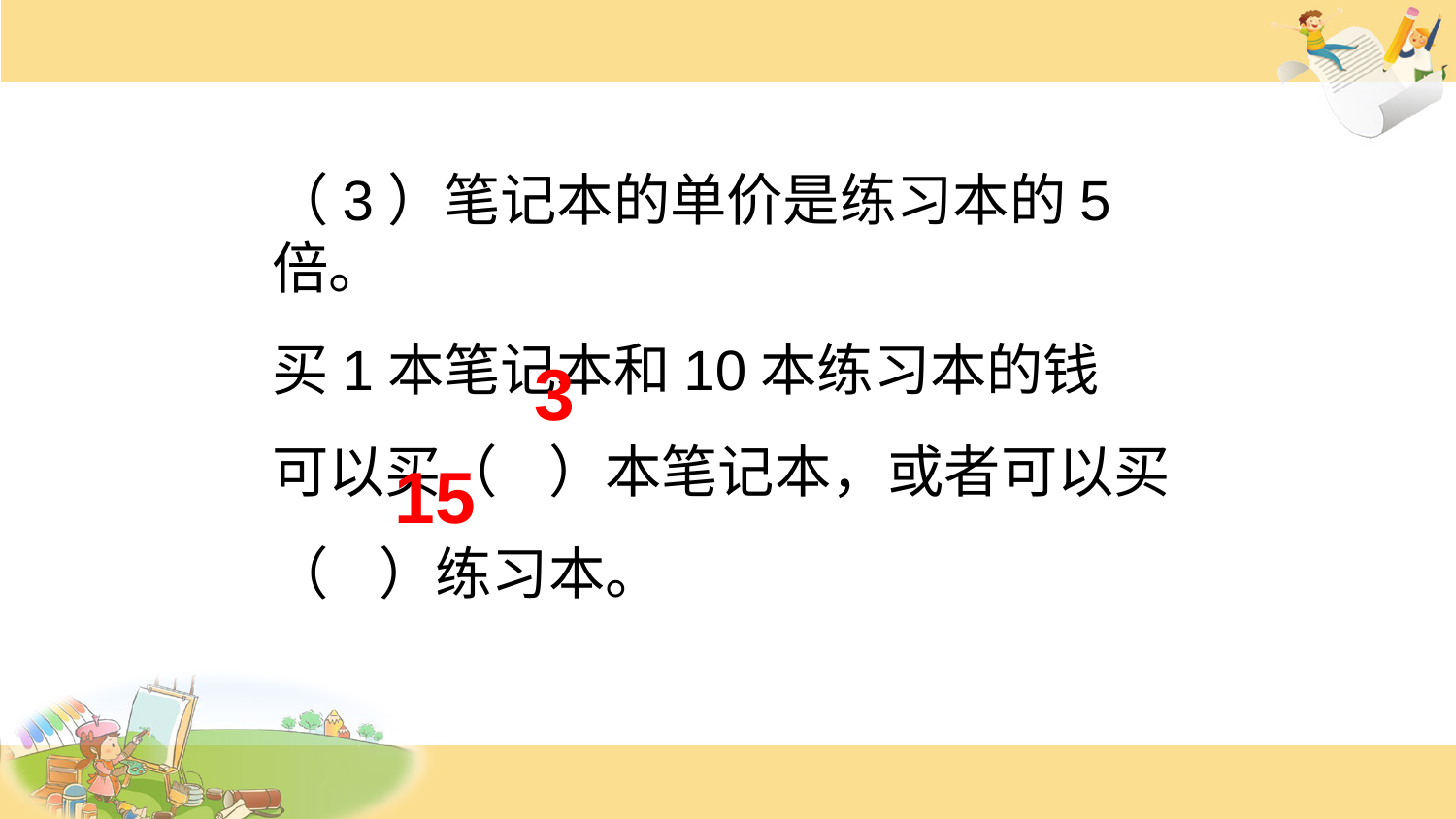

#
（3）笔记本的单价是练习本的5倍。
买1本笔记本和10本练习本的钱
可以买（    ）本笔记本，或者可以买（    ）练习本。
3
15